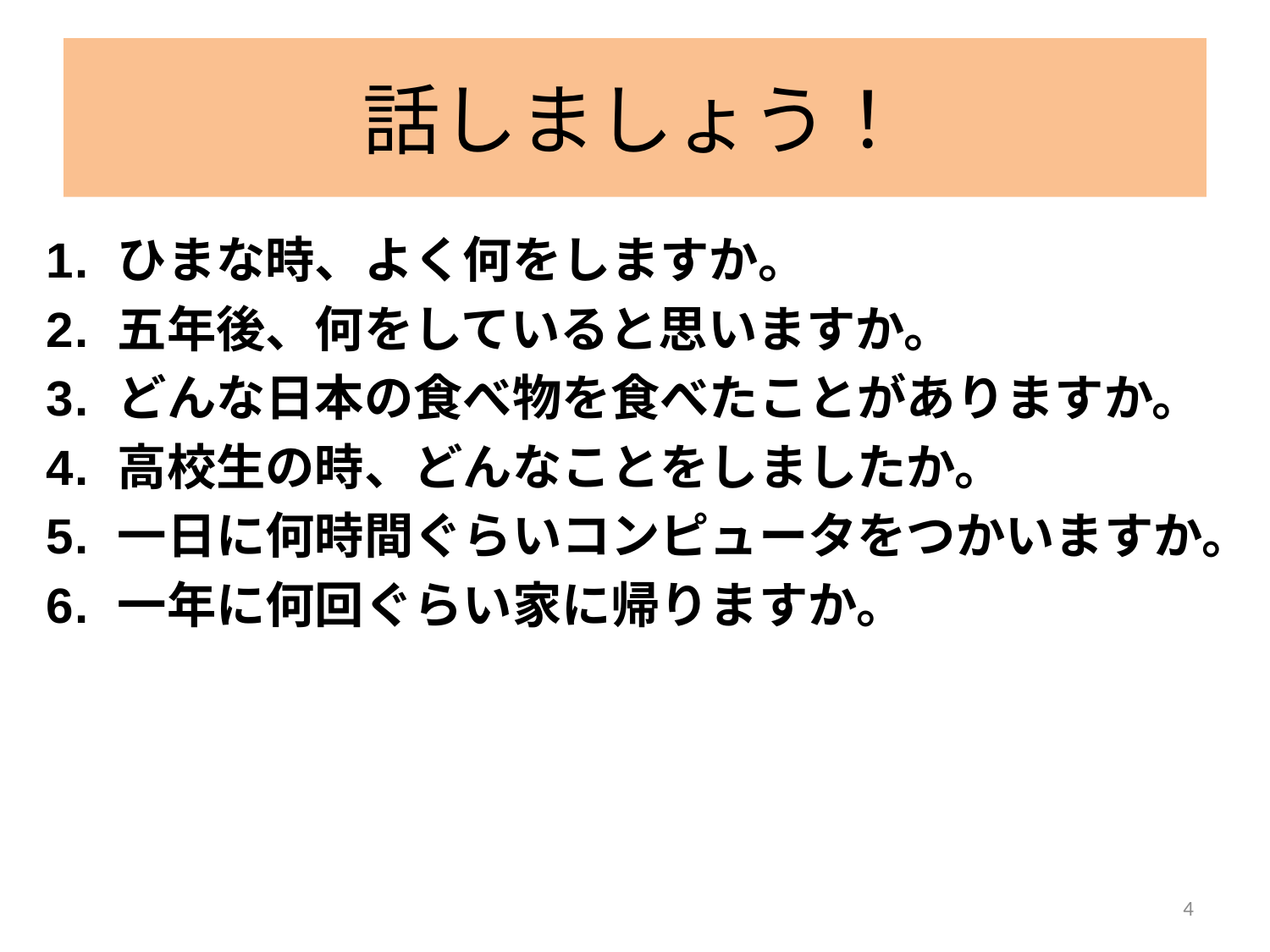

# 話しましょう！
ひまな時、よく何をしますか。
五年後、何をしていると思いますか。
どんな日本の食べ物を食べたことがありますか。
高校生の時、どんなことをしましたか。
一日に何時間ぐらいコンピュータをつかいますか。
一年に何回ぐらい家に帰りますか。

4